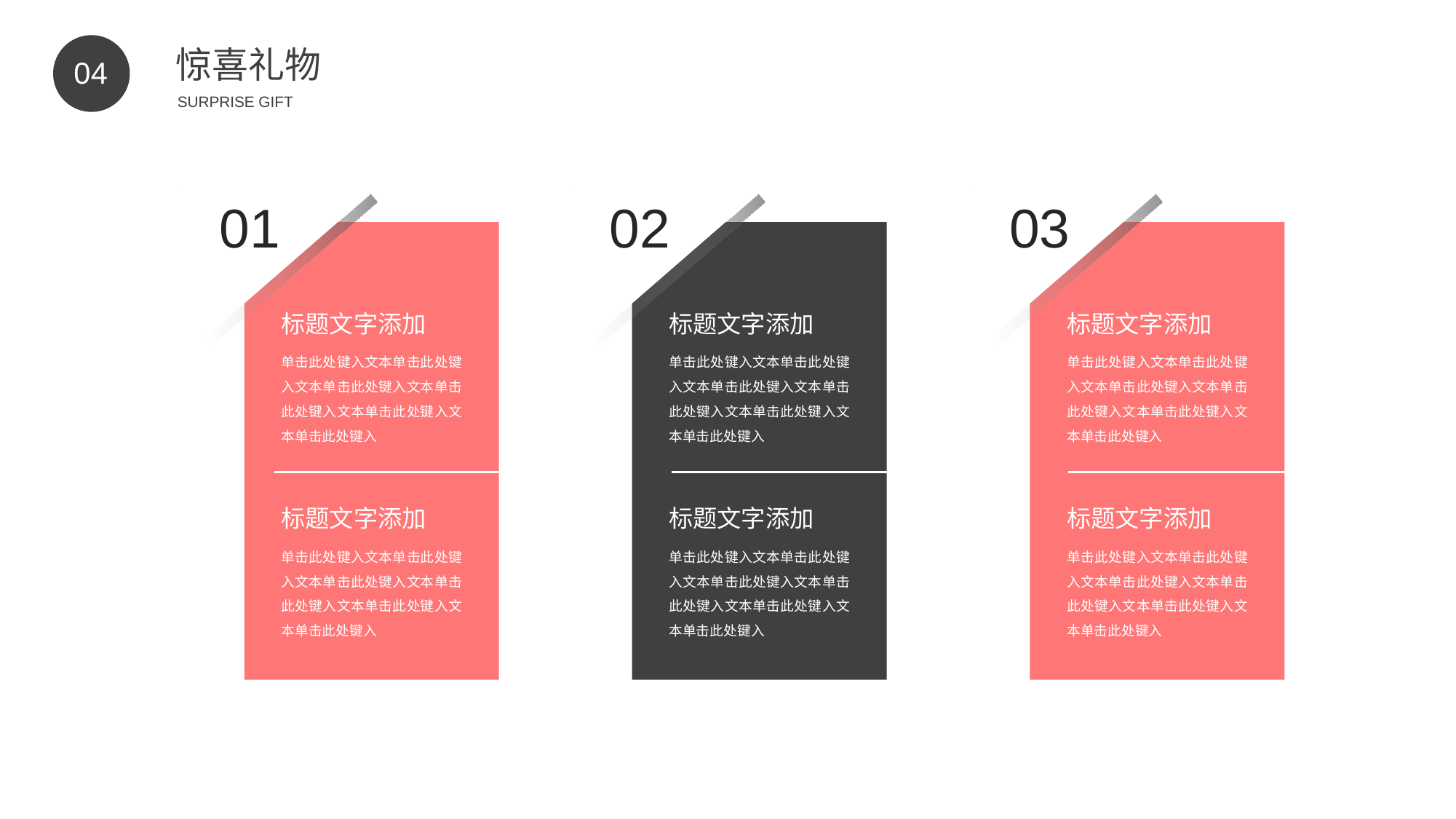

BY YUSHEN

惊喜礼物
04
SURPRISE GIFT

01

标题文字添加
单击此处键入文本单击此处键入文本单击此处键入文本单击此处键入文本单击此处键入文本单击此处键入
标题文字添加
单击此处键入文本单击此处键入文本单击此处键入文本单击此处键入文本单击此处键入文本单击此处键入

02

标题文字添加
单击此处键入文本单击此处键入文本单击此处键入文本单击此处键入文本单击此处键入文本单击此处键入
标题文字添加
单击此处键入文本单击此处键入文本单击此处键入文本单击此处键入文本单击此处键入文本单击此处键入

03

标题文字添加
单击此处键入文本单击此处键入文本单击此处键入文本单击此处键入文本单击此处键入文本单击此处键入
标题文字添加
单击此处键入文本单击此处键入文本单击此处键入文本单击此处键入文本单击此处键入文本单击此处键入